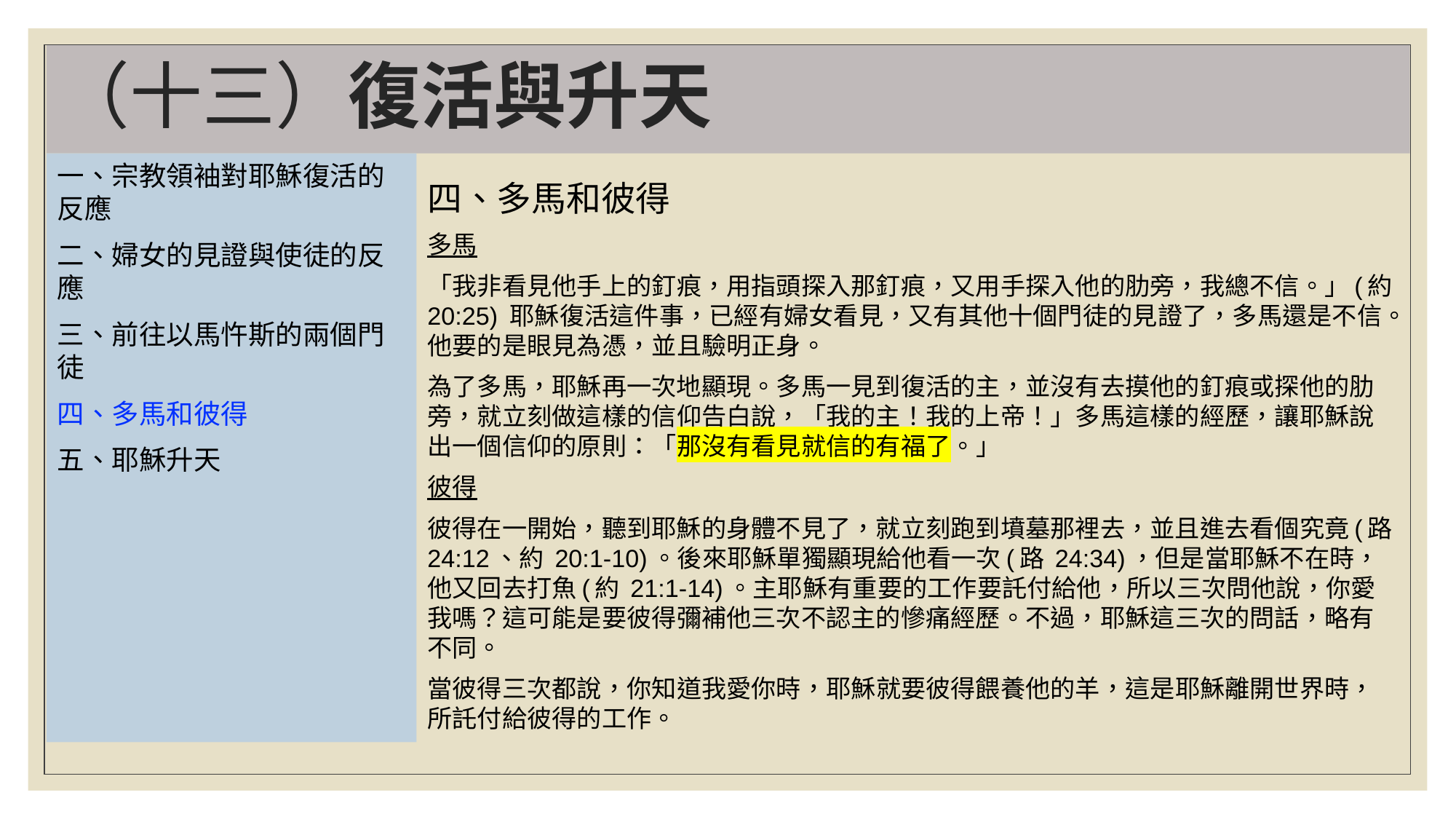

# （十三）復活與升天
一、宗教領袖對耶穌復活的反應
二、婦女的見證與使徒的反應
三、前往以馬忤斯的兩個門徒
四、多馬和彼得
五、耶穌升天

四、多馬和彼得
多馬
「我非看見他手上的釘痕，用指頭探入那釘痕，又用手探入他的肋旁，我總不信。」(約 20:25) 耶穌復活這件事，已經有婦女看見，又有其他十個門徒的見證了，多馬還是不信。他要的是眼見為憑，並且驗明正身。
為了多馬，耶穌再一次地顯現。多馬一見到復活的主，並沒有去摸他的釘痕或探他的肋旁，就立刻做這樣的信仰告白說，「我的主！我的上帝！」多馬這樣的經歷，讓耶穌說出一個信仰的原則：「那沒有看見就信的有福了。」
彼得
彼得在一開始，聽到耶穌的身體不見了，就立刻跑到墳墓那裡去，並且進去看個究竟(路 24:12、約 20:1-10)。後來耶穌單獨顯現給他看一次(路 24:34)，但是當耶穌不在時，他又回去打魚(約 21:1-14)。主耶穌有重要的工作要託付給他，所以三次問他說，你愛我嗎？這可能是要彼得彌補他三次不認主的慘痛經歷。不過，耶穌這三次的問話，略有不同。
當彼得三次都說，你知道我愛你時，耶穌就要彼得餵養他的羊，這是耶穌離開世界時，所託付給彼得的工作。